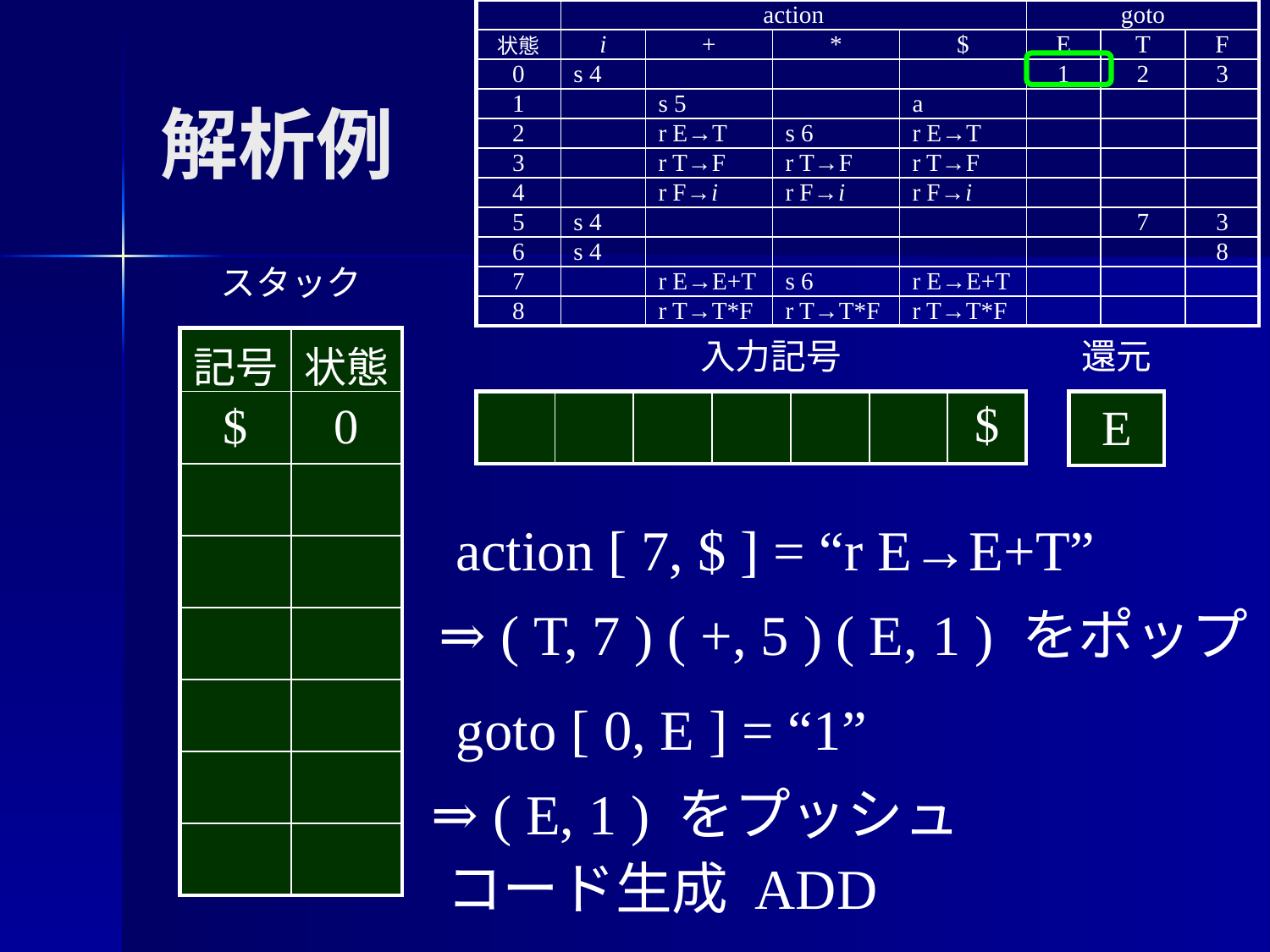

|  | action |  |  |  | goto |  |  |
| --- | --- | --- | --- | --- | --- | --- | --- |
| 状態 | i | + | \* | $ | E | T | F |
| 0 | s 4 |  |  |  | 1 | 2 | 3 |
| 1 |  | s 5 |  | a |  |  |  |
| 2 |  | r E→T | s 6 | r E→T |  |  |  |
| 3 |  | r T→F | r T→F | r T→F |  |  |  |
| 4 |  | r F→i | r F→i | r F→i |  |  |  |
| 5 | s 4 |  |  |  |  | 7 | 3 |
| 6 | s 4 |  |  |  |  |  | 8 |
| 7 |  | r E→E+T | s 6 | r E→E+T |  |  |  |
| 8 |  | r T→T\*F | r T→T\*F | r T→T\*F |  |  |  |
# 解析例

スタック
| 記号 | 状態 |
| --- | --- |
| $ | 0 |
|  |  |
|  |  |
|  |  |
|  |  |
|  |  |
|  |  |
入力記号
還元
|  |  |  |  |  |  | $ |
| --- | --- | --- | --- | --- | --- | --- |
| E |
| --- |
action [ 7, $ ] = “r E→E+T”
⇒ ( T, 7 ) ( +, 5 ) ( E, 1 ) をポップ
goto [ 0, E ] = “1”
⇒ ( E, 1 ) をプッシュ
コード生成 ADD